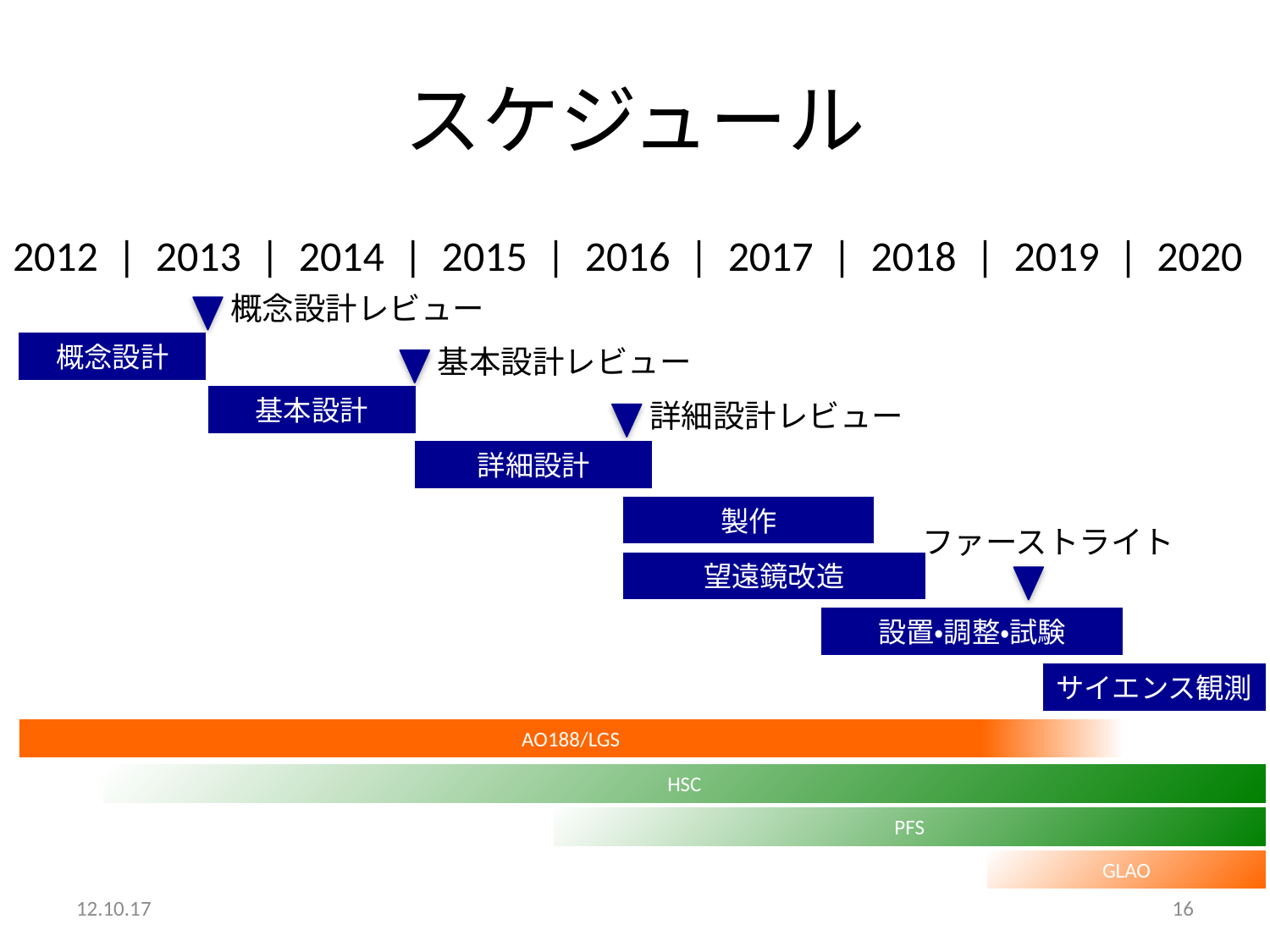

# スケジュール
2012  |  2013  |  2014  |  2015  |  2016  |  2017  |  2018  |  2019  |  2020
概念設計レビュー

概念設計
基本設計レビュー

基本設計
詳細設計レビュー

詳細設計
製作
ファーストライト
望遠鏡改造

設置・調整・試験
サイエンス観測
AO188/LGS
HSC
PFS
GLAO
12.10.17
16